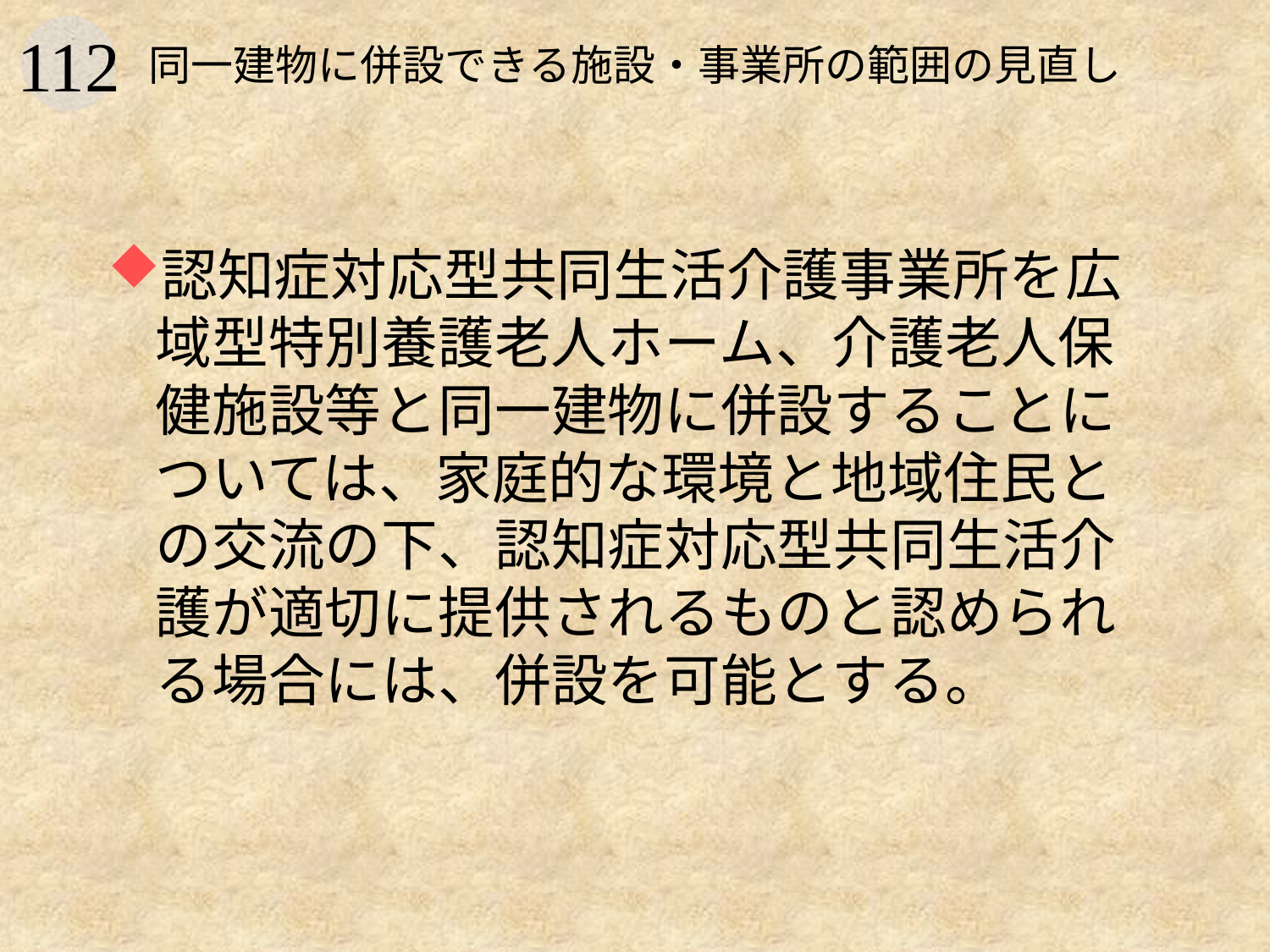

# 同一建物に併設できる施設・事業所の範囲の見直し
認知症対応型共同生活介護事業所を広域型特別養護老人ホーム、介護老人保健施設等と同一建物に併設することについては、家庭的な環境と地域住民との交流の下、認知症対応型共同生活介護が適切に提供されるものと認められる場合には、併設を可能とする。